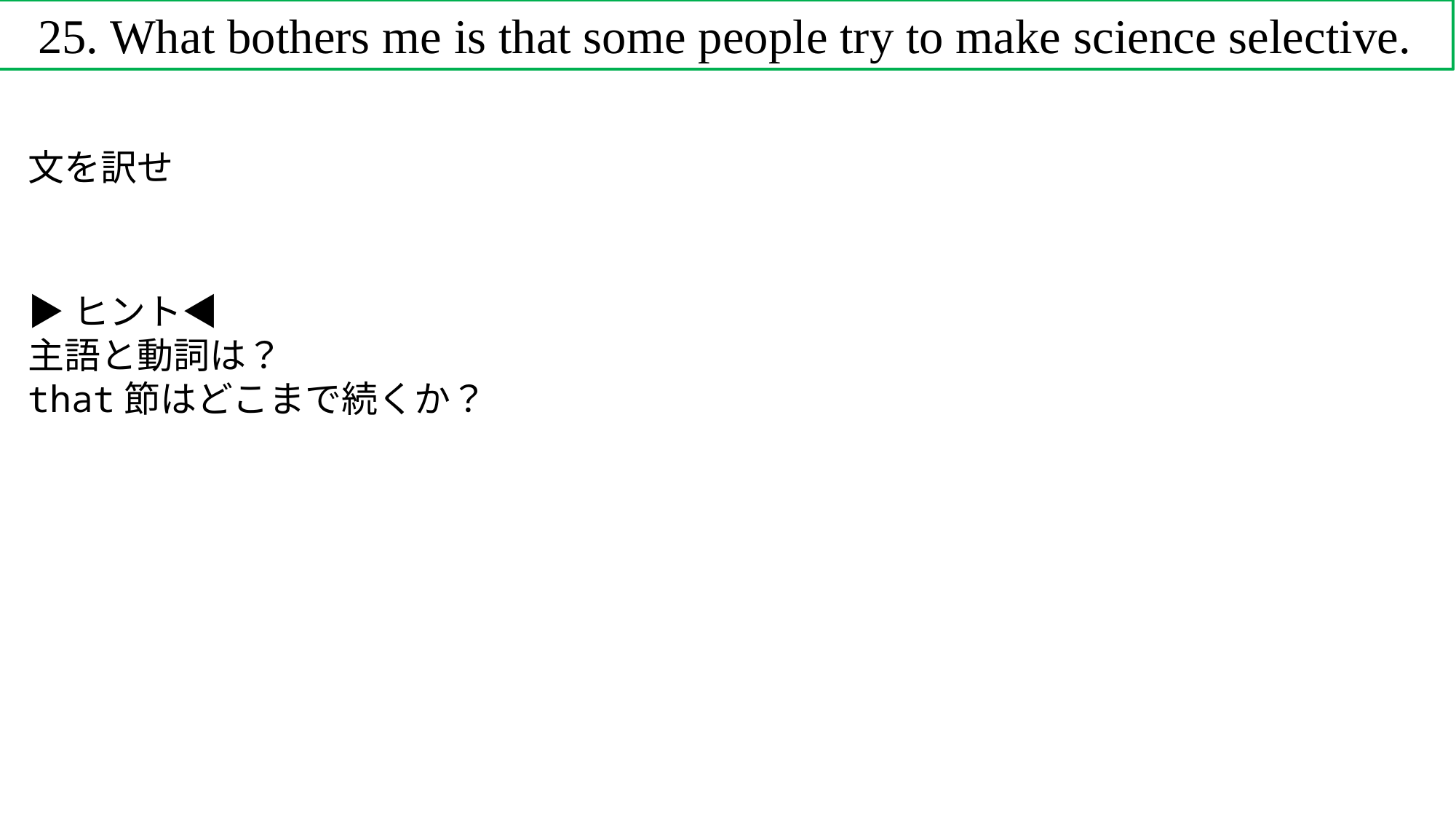

25. What bothers me is that some people try to make science selective.
文を訳せ
▶ヒント◀
主語と動詞は？
that節はどこまで続くか？